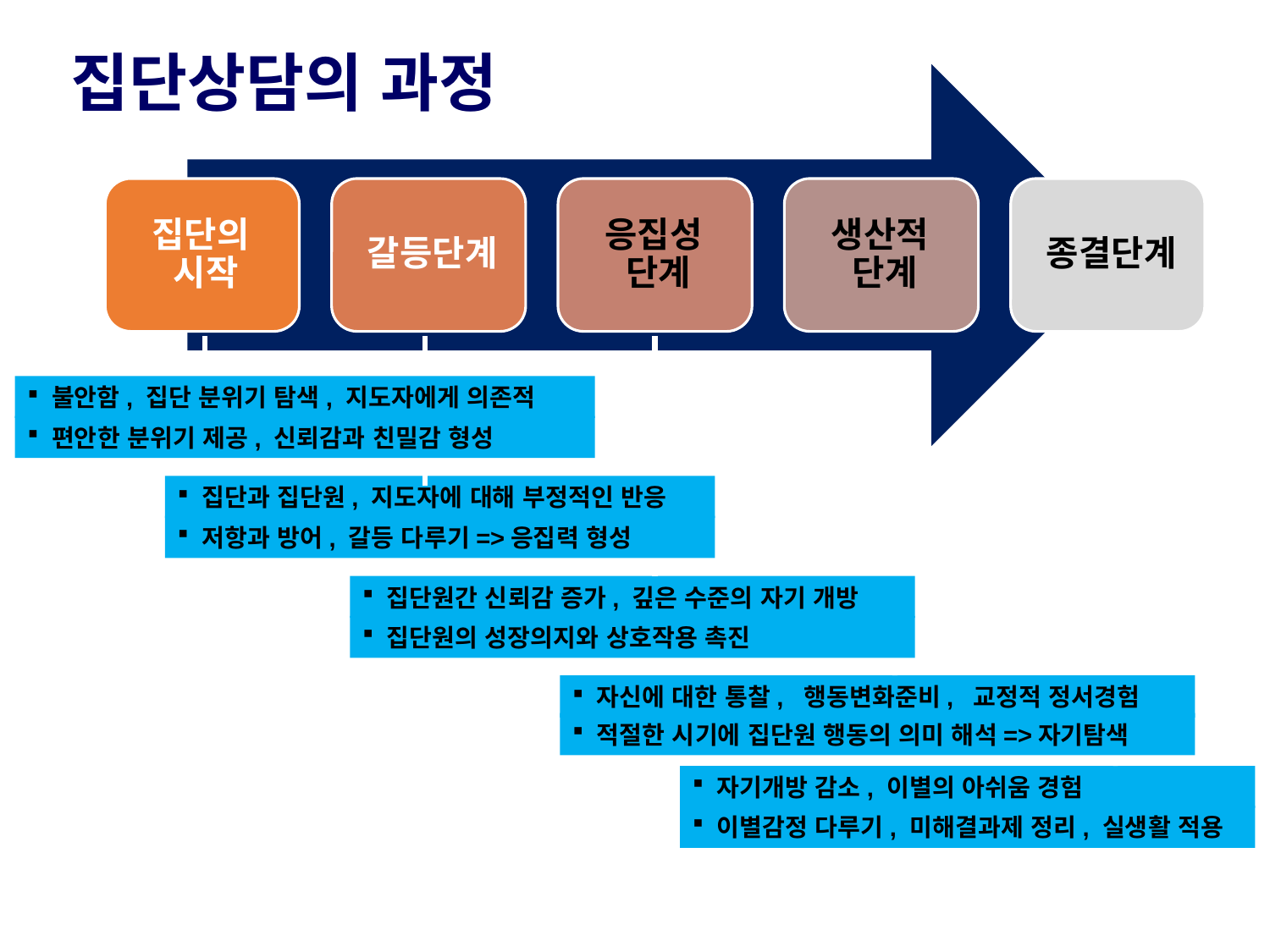

집단상담의 과정
집단의  시작
갈등단계
응집성  단계
생산적  단계
종결단계
 자신에 대한 통찰,  행동변화준비,  교정적 정서경험
 적절한 시기에 집단원 행동의 의미 해석=>자기탐색
 불안함, 집단 분위기 탐색, 지도자에게 의존적
 편안한 분위기 제공, 신뢰감과 친밀감 형성
 집단과 집단원, 지도자에 대해 부정적인 반응
 저항과 방어, 갈등 다루기=>응집력 형성
 집단원간 신뢰감 증가, 깊은 수준의 자기 개방
 집단원의 성장의지와 상호작용 촉진
 자기개방 감소, 이별의 아쉬움 경험
 이별감정 다루기, 미해결과제 정리, 실생활 적용